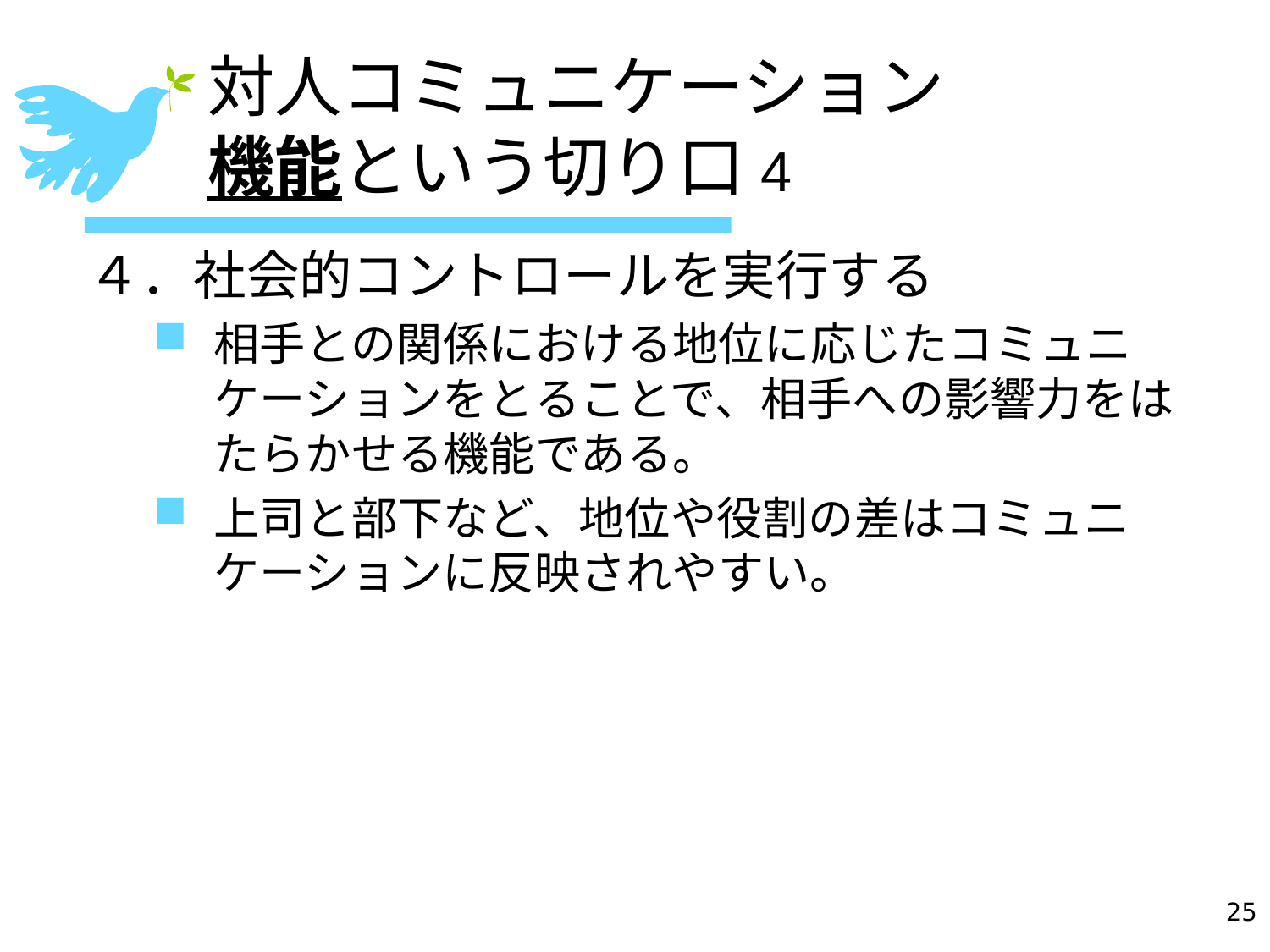

# 対人コミュニケーション 機能という切り口4
４．社会的コントロールを実行する
相手との関係における地位に応じたコミュニケーションをとることで、相手への影響力をはたらかせる機能である。
上司と部下など、地位や役割の差はコミュニケーションに反映されやすい。

25